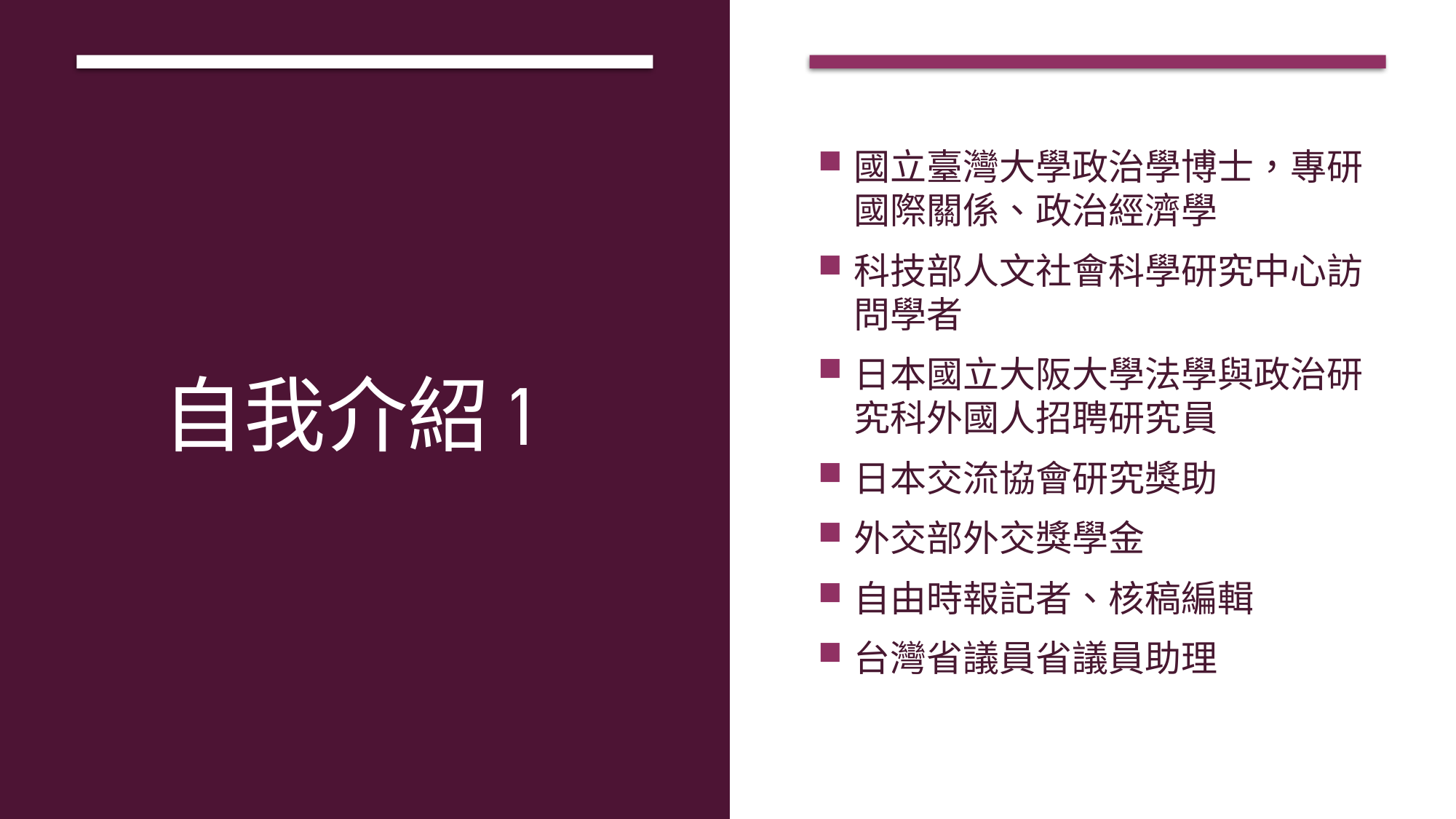

國立臺灣大學政治學博士，專研國際關係、政治經濟學
科技部人文社會科學研究中心訪問學者
日本國立大阪大學法學與政治研究科外國人招聘研究員
日本交流協會研究獎助
外交部外交獎學金
自由時報記者、核稿編輯
台灣省議員省議員助理
# 自我介紹1